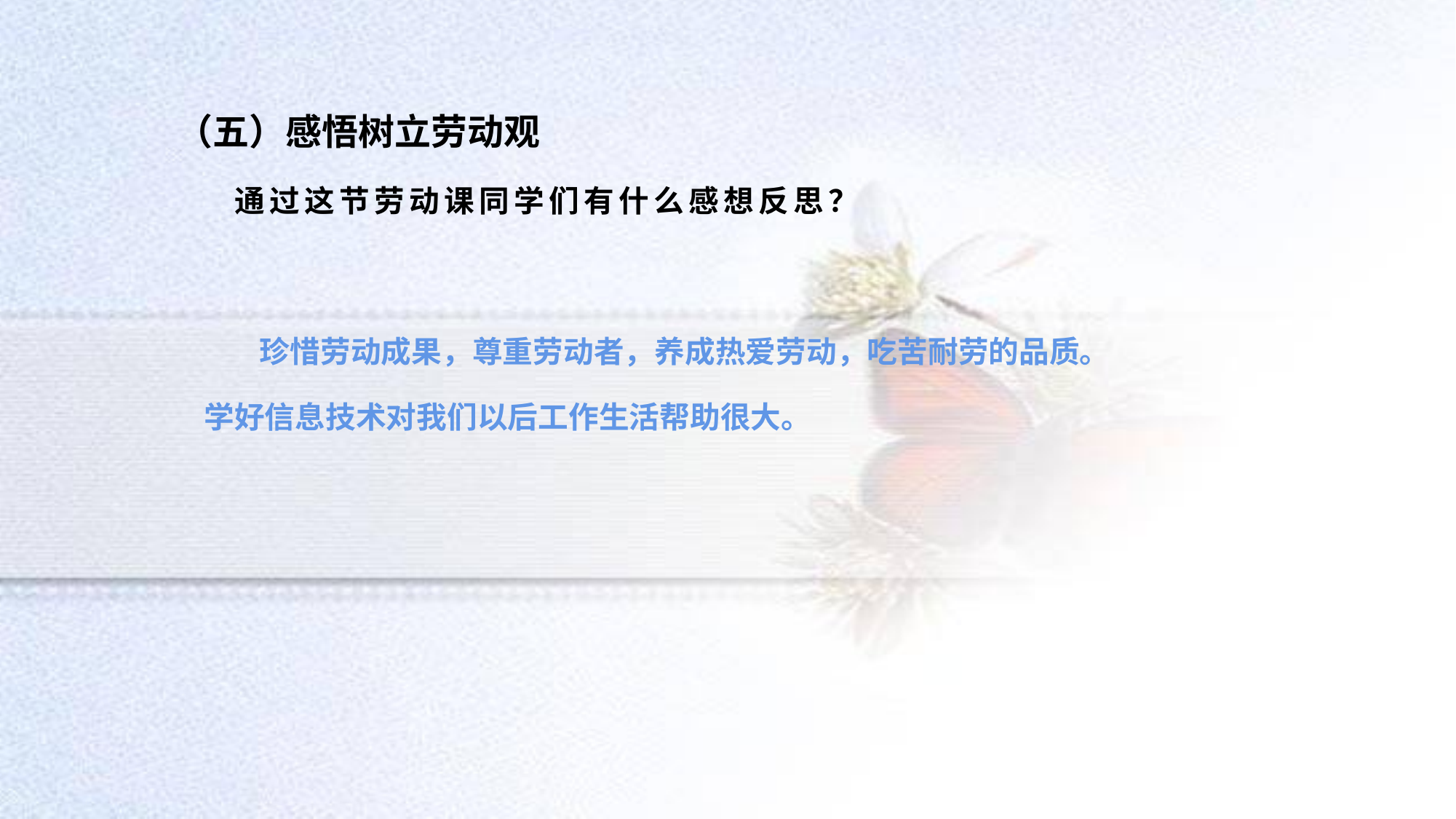

（五）感悟树立劳动观
# 通过这节劳动课同学们有什么感想反思？
       珍惜劳动成果，尊重劳动者，养成热爱劳动，吃苦耐劳的品质。
学好信息技术对我们以后工作生活帮助很大。